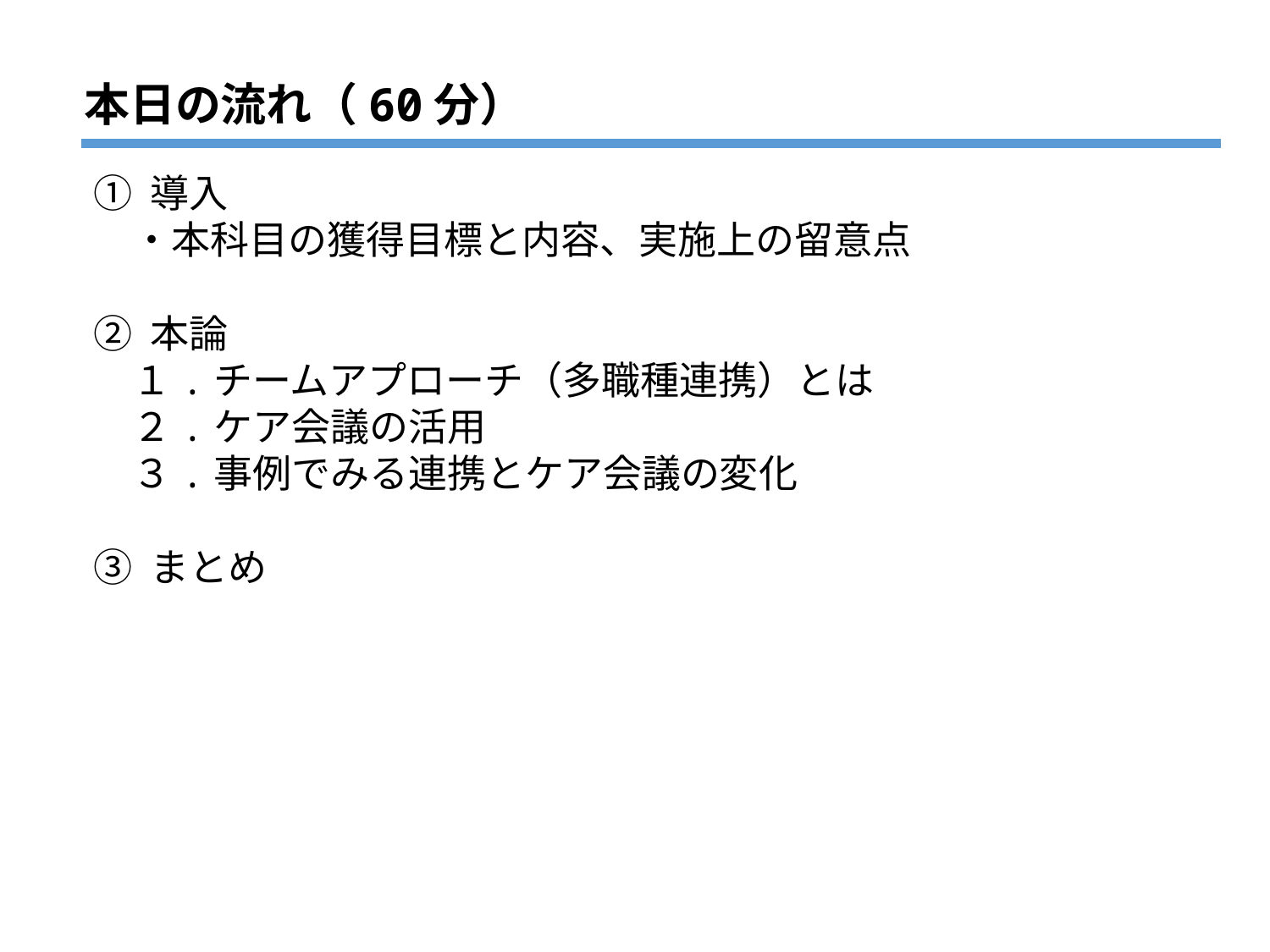

本日の流れ（60分）
① 導入
　・本科目の獲得目標と内容、実施上の留意点

② 本論
　１.チームアプローチ（多職種連携）とは
　２.ケア会議の活用
　３.事例でみる連携とケア会議の変化

③ まとめ